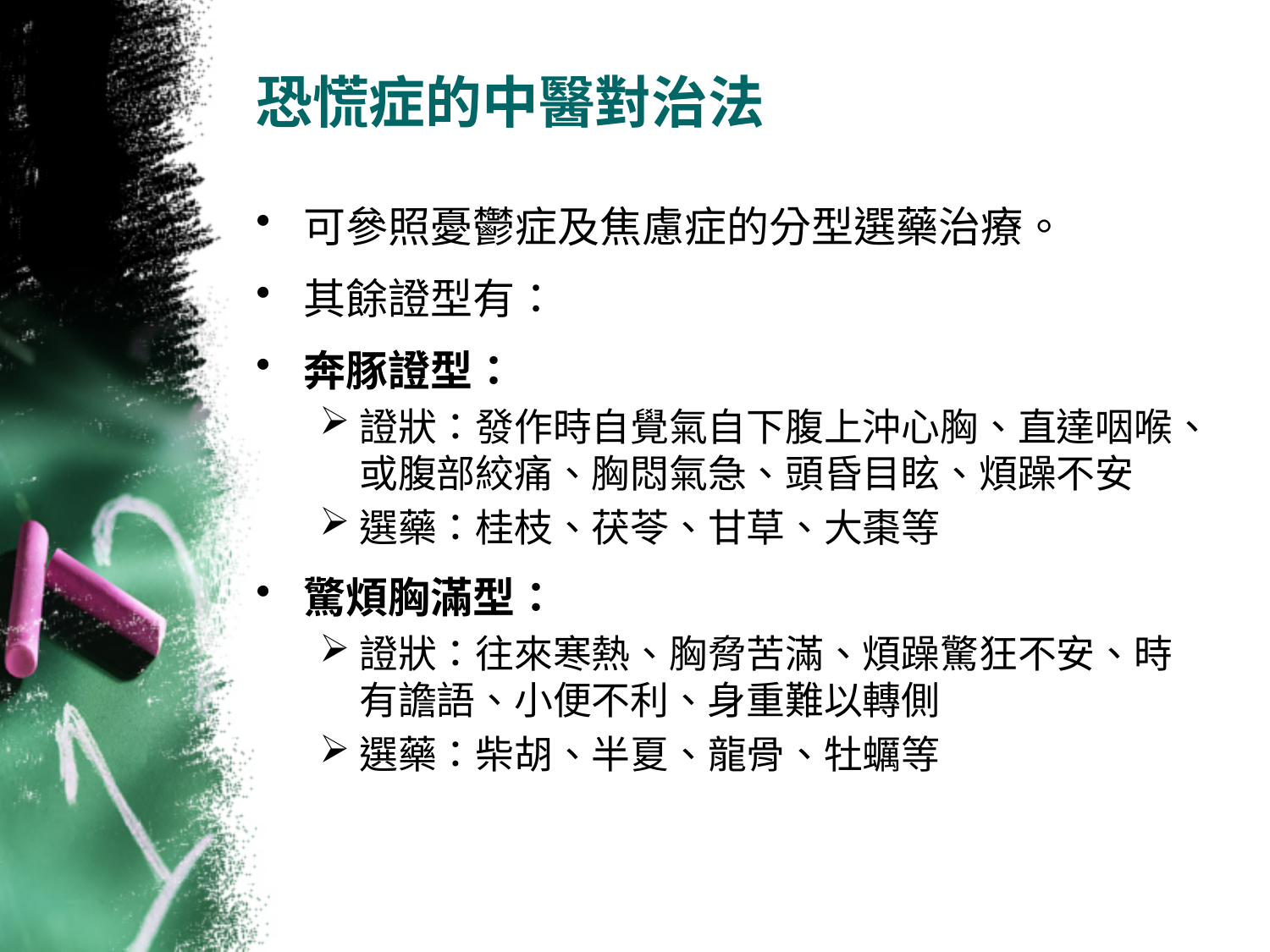

# 恐慌症的中醫對治法
可參照憂鬱症及焦慮症的分型選藥治療。
其餘證型有：
奔豚證型：
證狀：發作時自覺氣自下腹上沖心胸、直達咽喉、或腹部絞痛、胸悶氣急、頭昏目眩、煩躁不安
選藥：桂枝、茯苓、甘草、大棗等
驚煩胸滿型：
證狀：往來寒熱、胸脅苦滿、煩躁驚狂不安、時有譫語、小便不利、身重難以轉側
選藥：柴胡、半夏、龍骨、牡蠣等